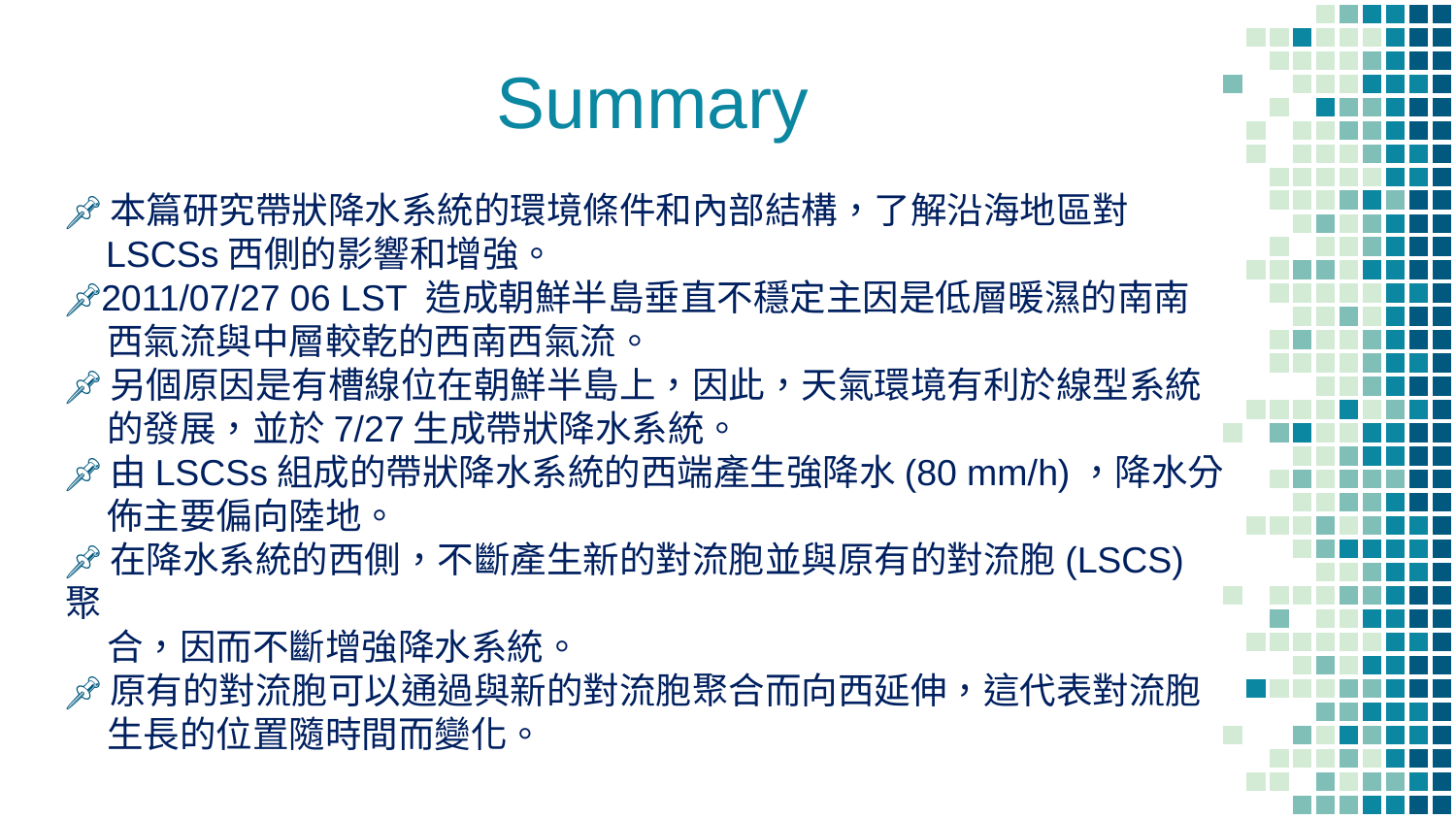

# Summary
📌本篇研究帶狀降水系統的環境條件和內部結構，了解沿海地區對
    LSCSs西側的影響和增強。
📌2011/07/27 06 LST 造成朝鮮半島垂直不穩定主因是低層暖濕的南南
    西氣流與中層較乾的西南西氣流。
📌另個原因是有槽線位在朝鮮半島上，因此，天氣環境有利於線型系統
    的發展，並於7/27生成帶狀降水系統。
📌由LSCSs組成的帶狀降水系統的西端產生強降水(80 mm/h)，降水分
    佈主要偏向陸地。
📌在降水系統的西側，不斷產生新的對流胞並與原有的對流胞(LSCS)聚
    合，因而不斷增強降水系統。
📌原有的對流胞可以通過與新的對流胞聚合而向西延伸，這代表對流胞
    生長的位置隨時間而變化。